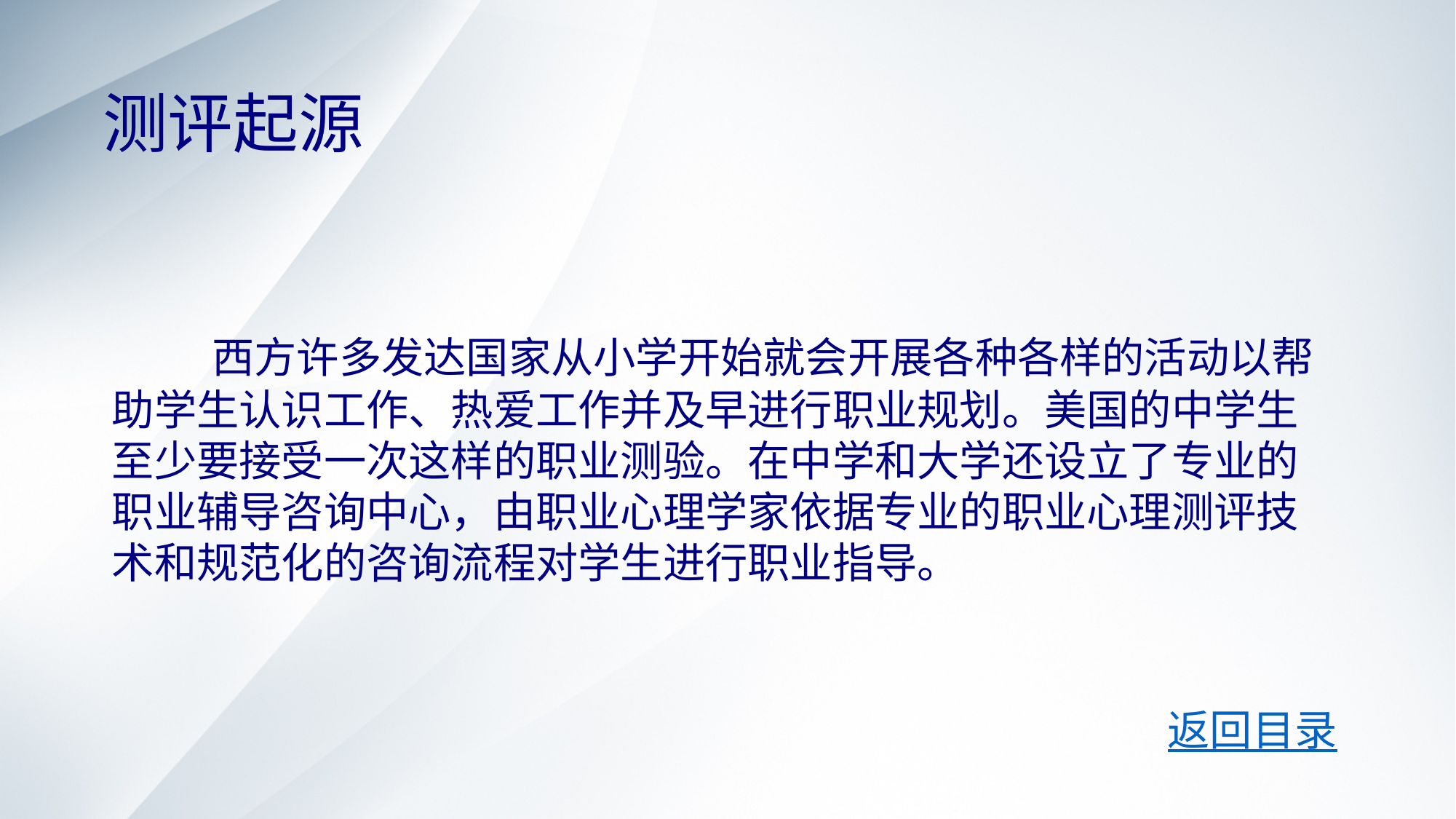

测评起源

　　西方许多发达国家从小学开始就会开展各种各样的活动以帮助学生认识工作、热爱工作并及早进行职业规划。美国的中学生至少要接受一次这样的职业测验。在中学和大学还设立了专业的职业辅导咨询中心，由职业心理学家依据专业的职业心理测评技术和规范化的咨询流程对学生进行职业指导。

返回目录